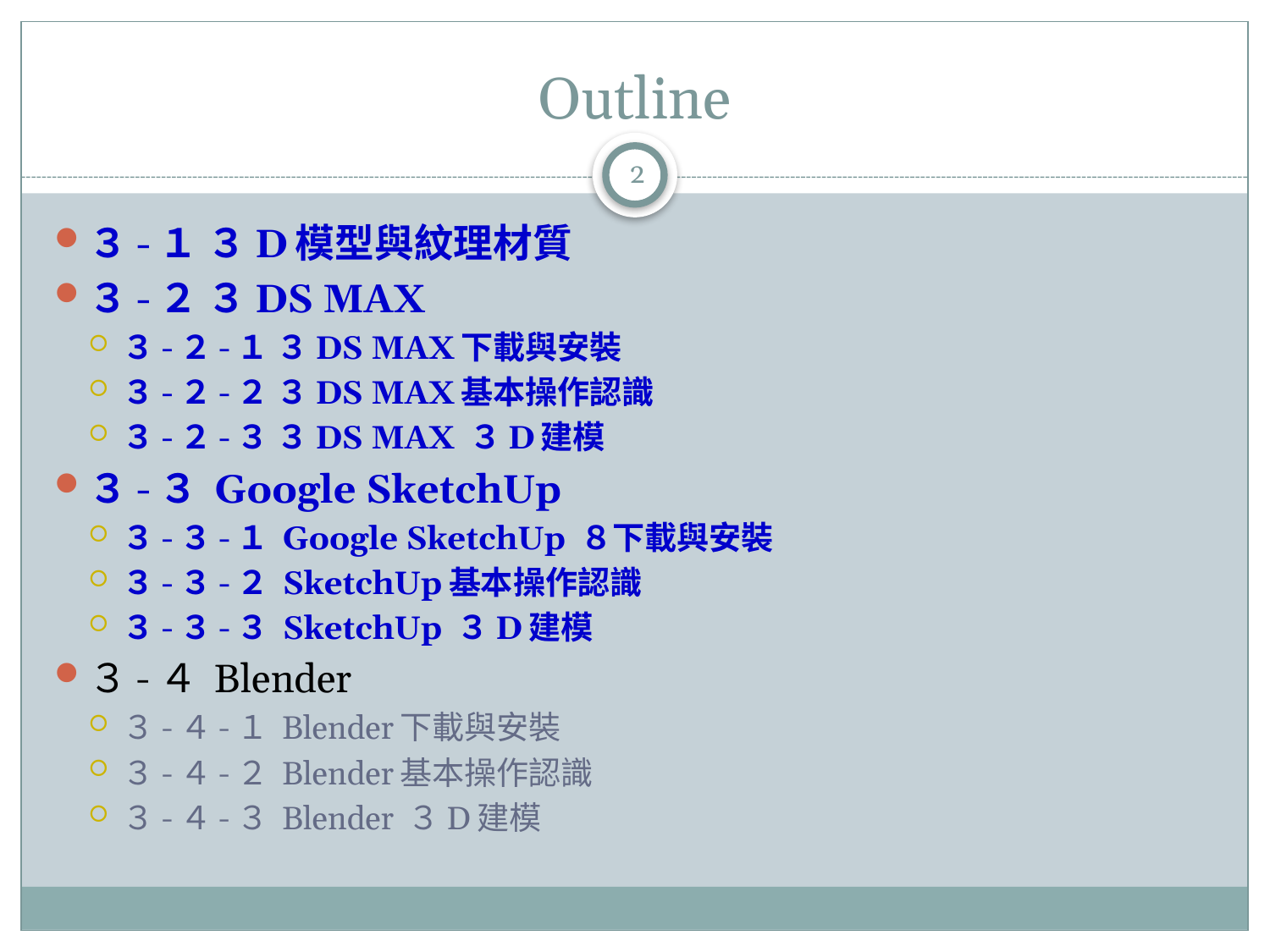

# Outline
2
３-１ ３D模型與紋理材質
３-２ ３DS MAX
３-２-１ ３DS MAX下載與安裝
３-２-２ ３DS MAX基本操作認識
３-２-３ ３DS MAX ３D建模
３-３ Google SketchUp
３-３-１ Google SketchUp ８下載與安裝
３-３-２ SketchUp基本操作認識
３-３-３ SketchUp ３D建模
３-４ Blender
３-４-１ Blender下載與安裝
３-４-２ Blender基本操作認識
３-４-３ Blender ３D建模